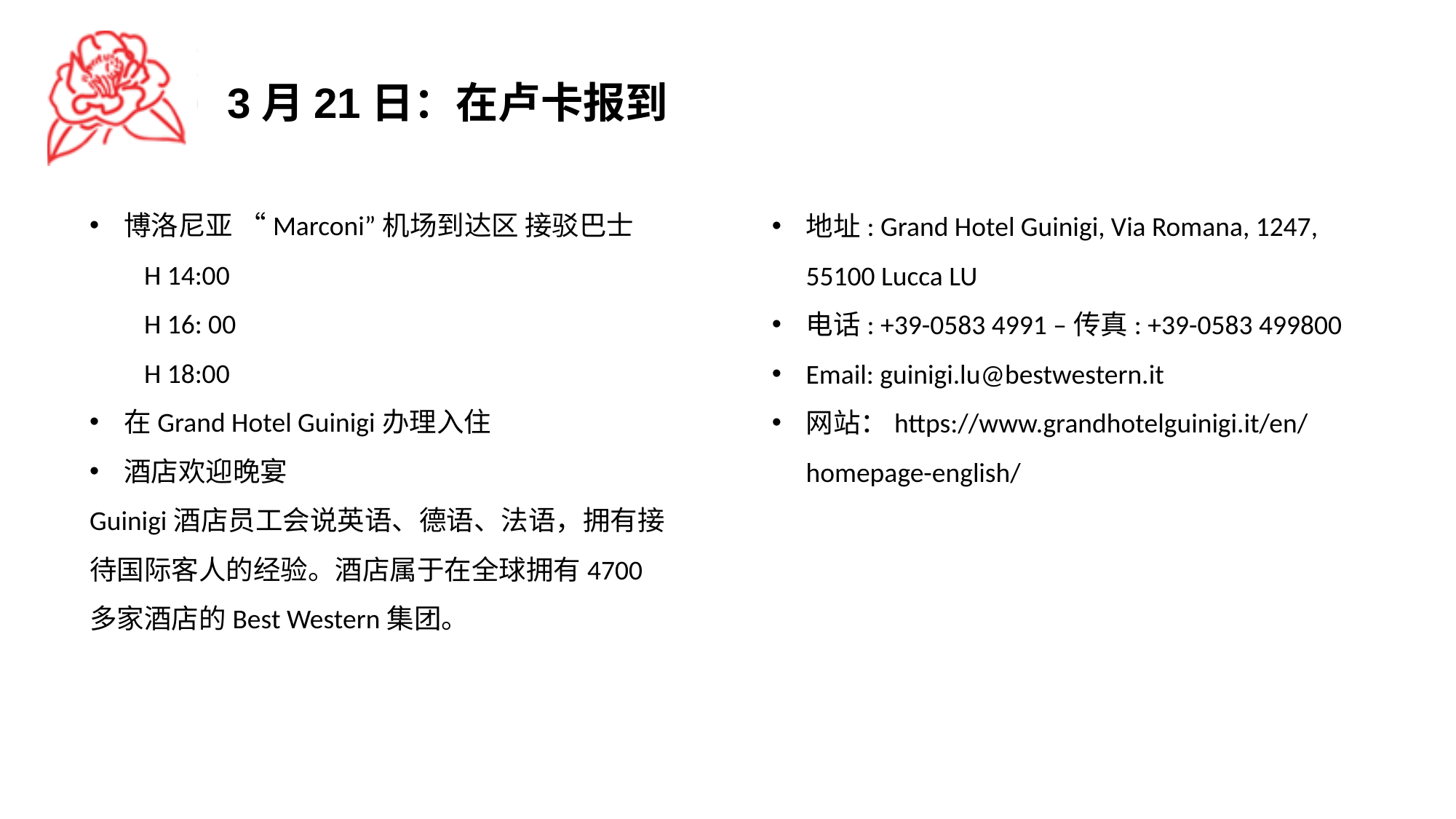

# 3月21日：在卢卡报到
博洛尼亚 “Marconi”机场到达区 接驳巴士
H 14:00
H 16: 00
H 18:00
在Grand Hotel Guinigi办理入住
酒店欢迎晚宴
Guinigi酒店员工会说英语、德语、法语，拥有接待国际客人的经验。酒店属于在全球拥有4700多家酒店的Best Western集团。
地址: Grand Hotel Guinigi, Via Romana, 1247, 55100 Lucca LU
电话: +39-0583 4991 –传真: +39-0583 499800
Email: guinigi.lu@bestwestern.it
网站：https://www.grandhotelguinigi.it/en/homepage-english/